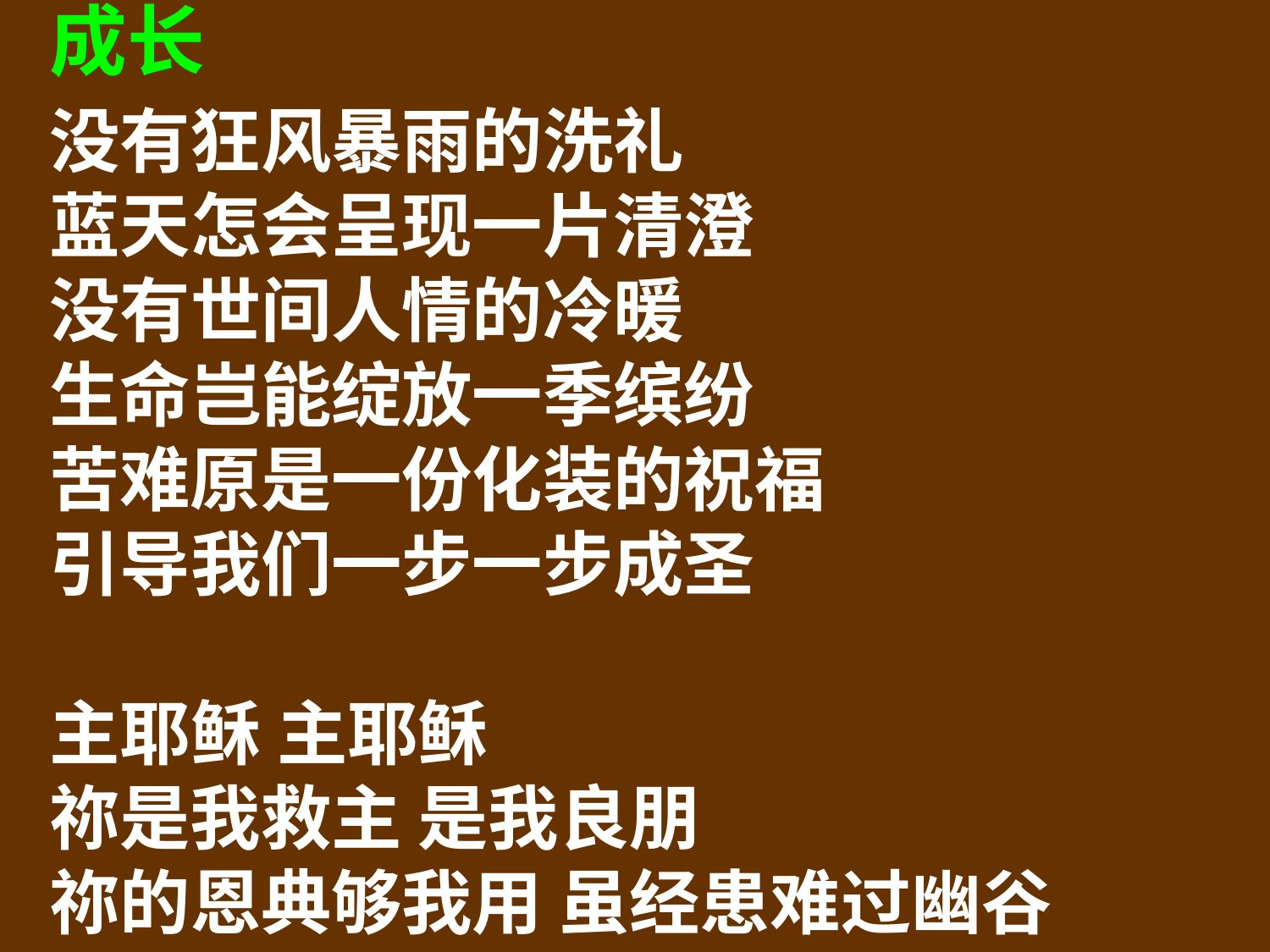

成长
没有狂风暴雨的洗礼
蓝天怎会呈现一片清澄
没有世间人情的冷暖
生命岂能绽放一季缤纷
苦难原是一份化装的祝福
引导我们一步一步成圣

主耶稣 主耶稣
祢是我救主 是我良朋
祢的恩典够我用 虽经患难过幽谷